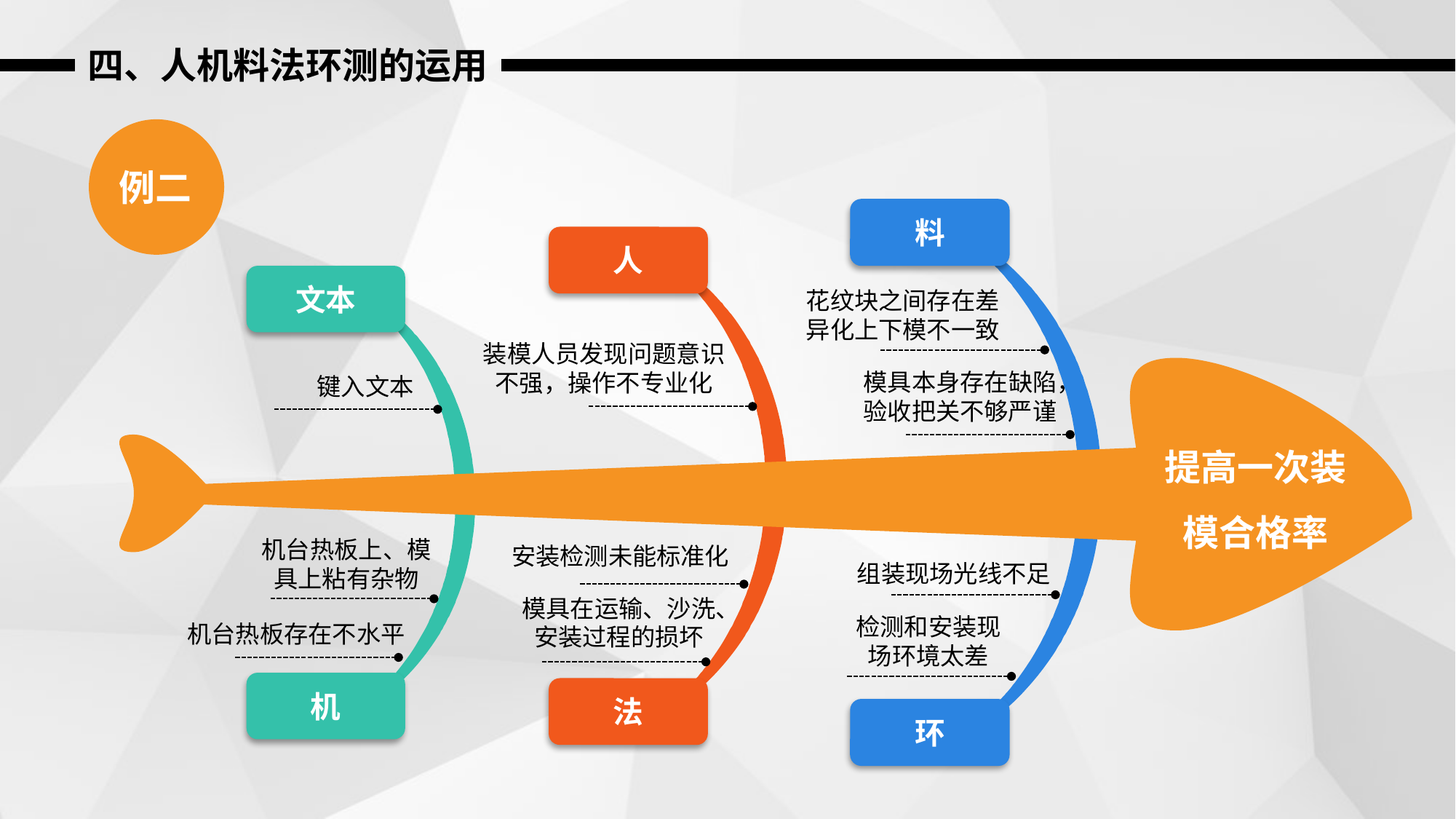

四、人机料法环测的运用
例二
料

人

文本
花纹块之间存在差异化上下模不一致

装模人员发现问题意识不强，操作不专业化

模具本身存在缺陷，验收把关不够严谨
键入文本
提高一次装模合格率
机台热板上、模具上粘有杂物
安装检测未能标准化
组装现场光线不足
模具在运输、沙洗、安装过程的损坏
检测和安装现场环境太差
机台热板存在不水平
机
法
环